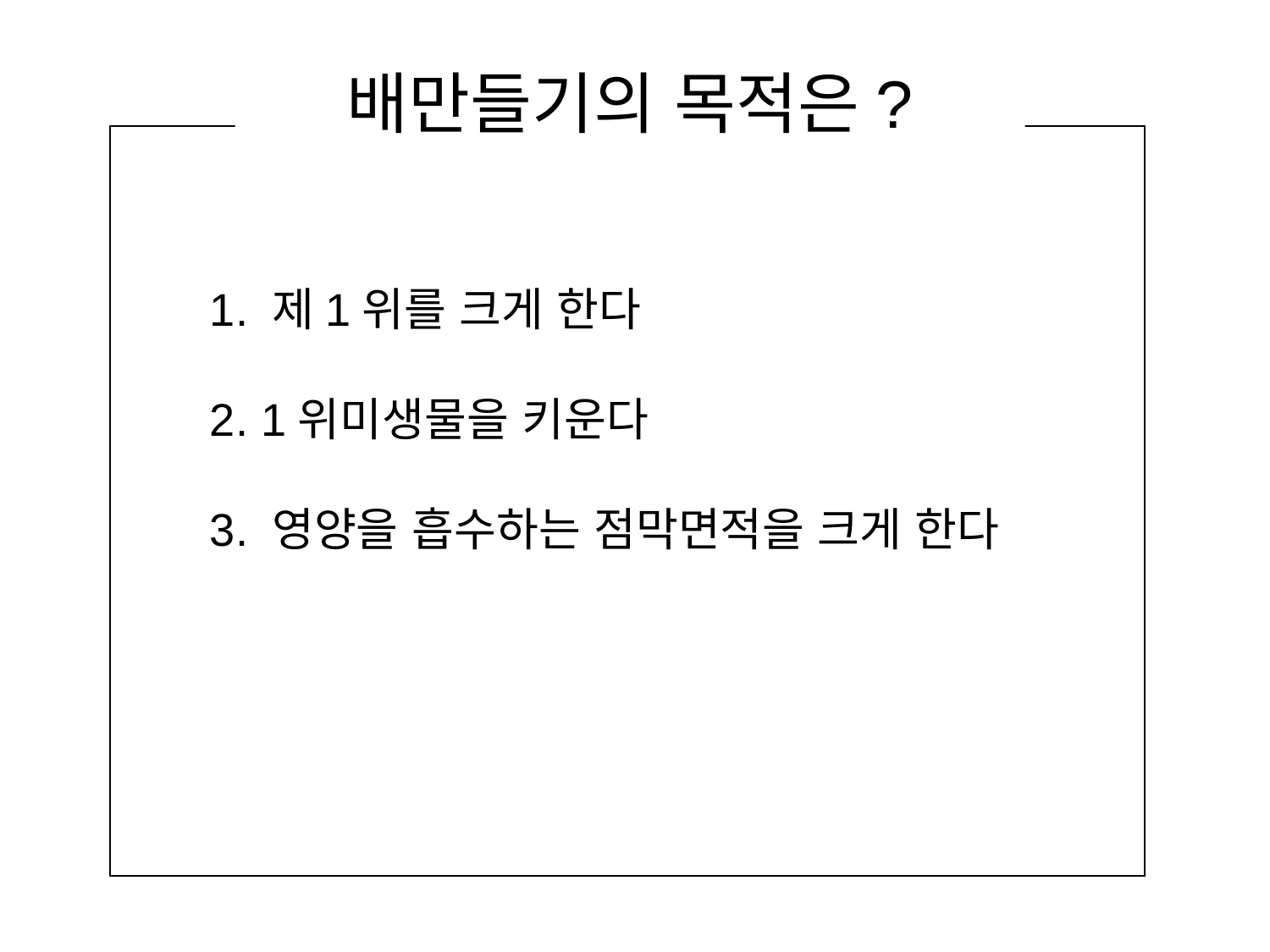

# 배만들기의 목적은?

1. 제1위를 크게 한다

2. 1위미생물을 키운다

3. 영양을 흡수하는 점막면적을 크게 한다